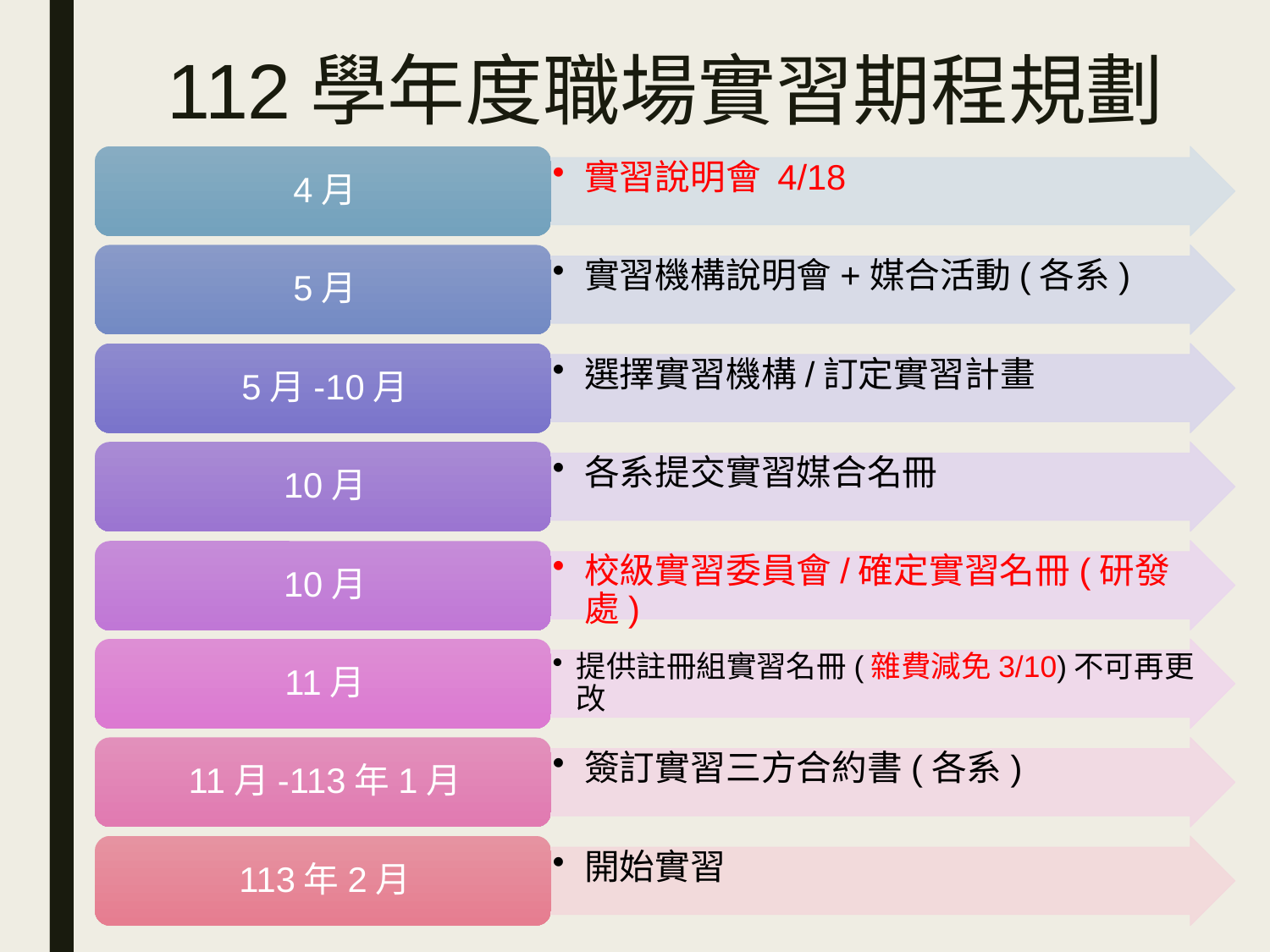

# 112學年度職場實習期程規劃
實習說明會 4/18
4月
實習機構說明會+媒合活動(各系)
5月
選擇實習機構/訂定實習計畫
5月-10月
各系提交實習媒合名冊
10月
校級實習委員會/確定實習名冊(研發處)
10月
提供註冊組實習名冊(雜費減免3/10)不可再更改
11月
簽訂實習三方合約書(各系)
11月-113年1月
開始實習
113年2月